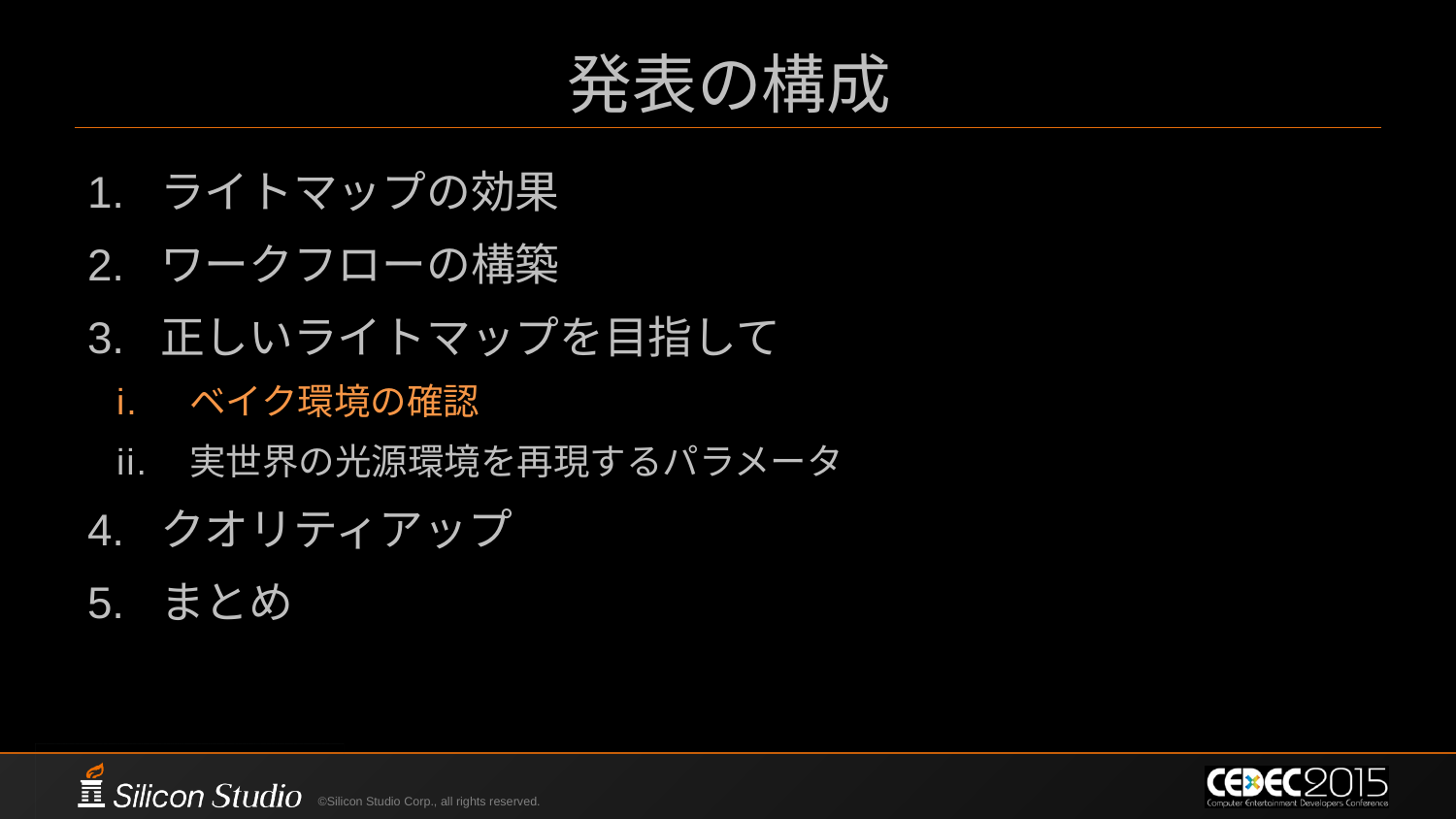

# 発表の構成
ライトマップの効果
ワークフローの構築
正しいライトマップを目指して
ベイク環境の確認
実世界の光源環境を再現するパラメータ
クオリティアップ
まとめ